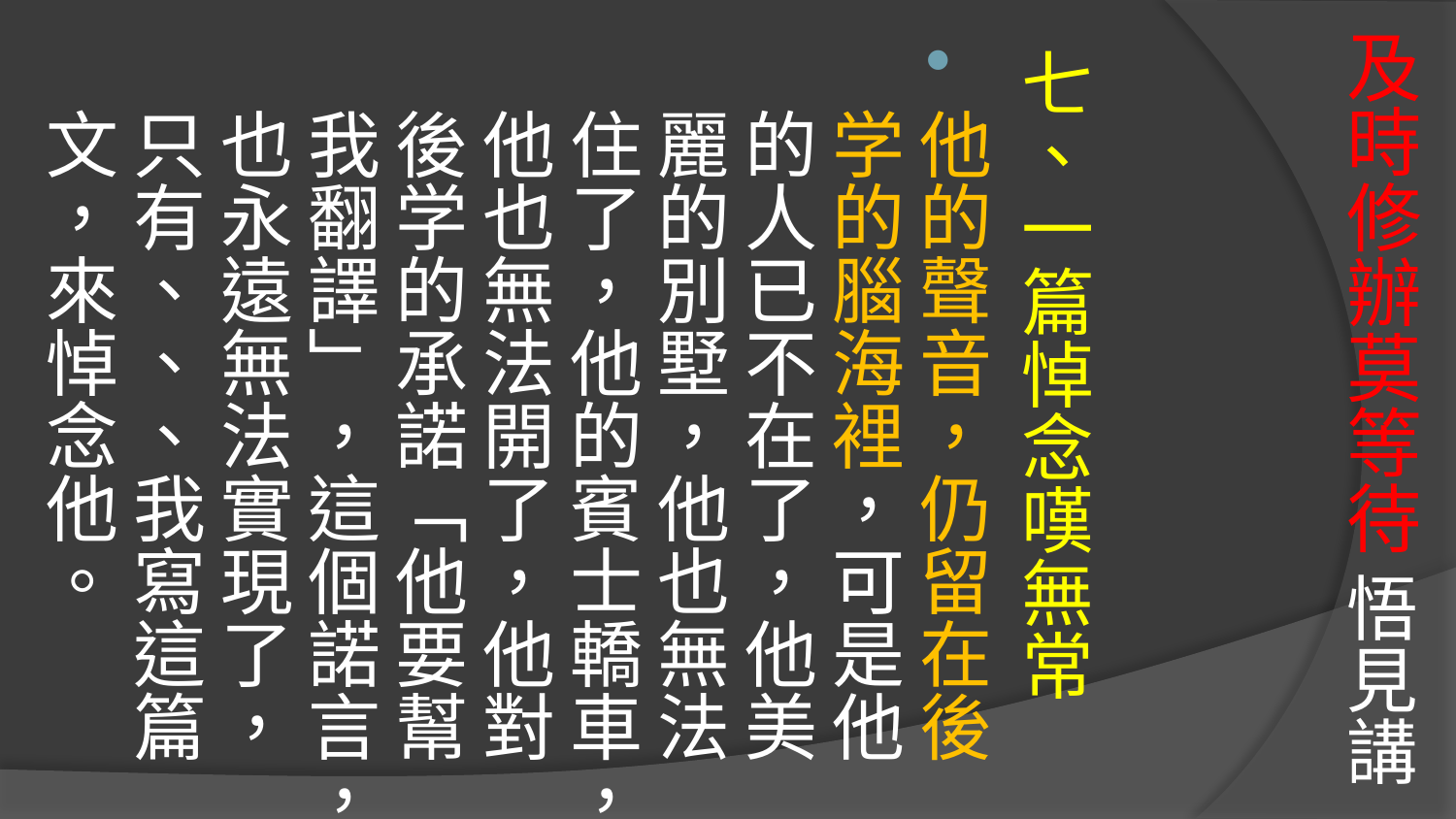

# 及時修辦莫等待 悟見講
七、一篇悼念嘆無常
他的聲音，仍留在後学的腦海裡，可是他的人已不在了，他美麗的別墅，他也無法住了，他的賓士轎車，他也無法開了，他對後学的承諾「他要幫我翻譯」，這個諾言，也永遠無法實現了，只有、、、我寫這篇文，來悼念他。